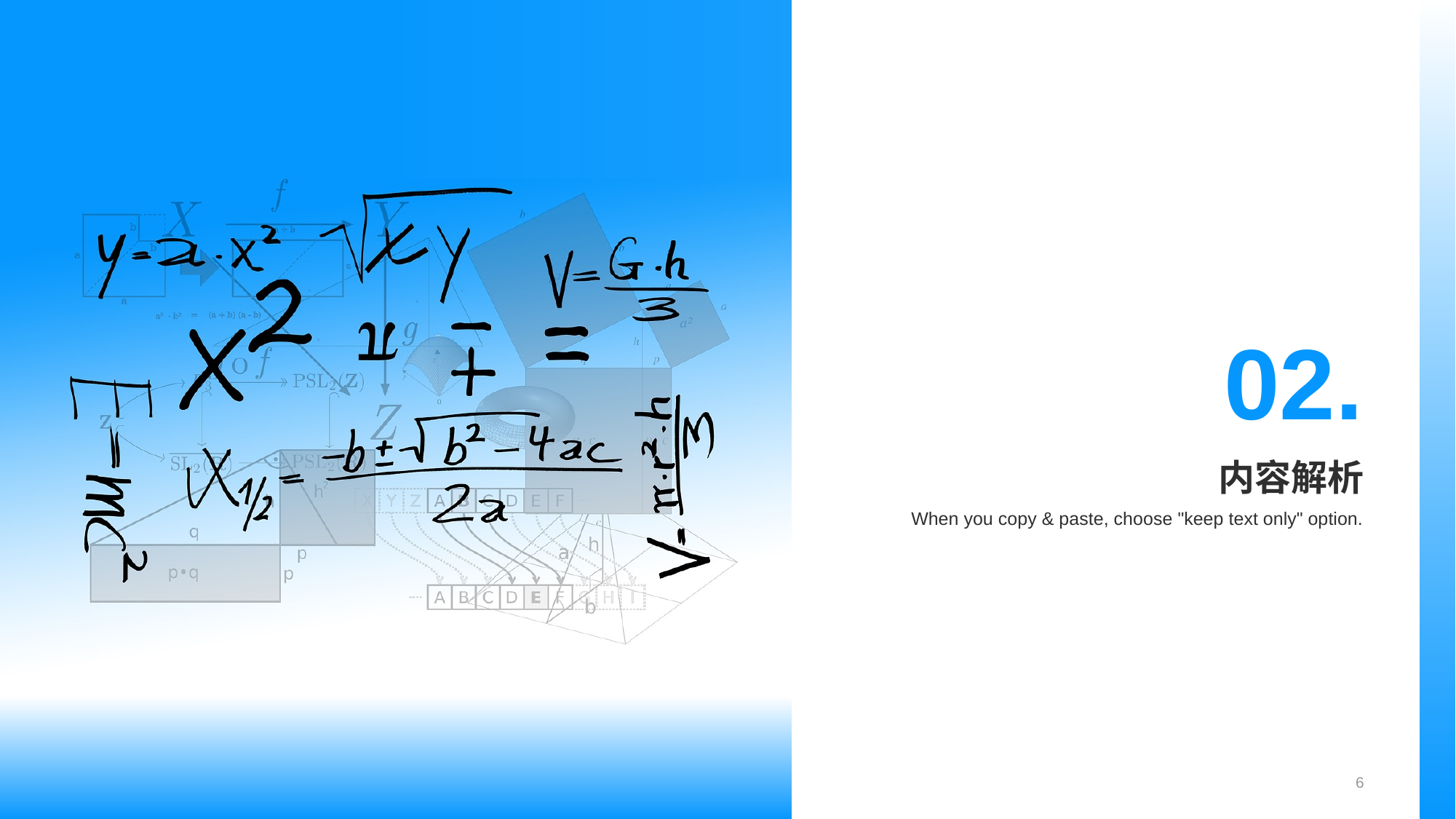

02.
# 内容解析
When you copy & paste, choose "keep text only" option.
6